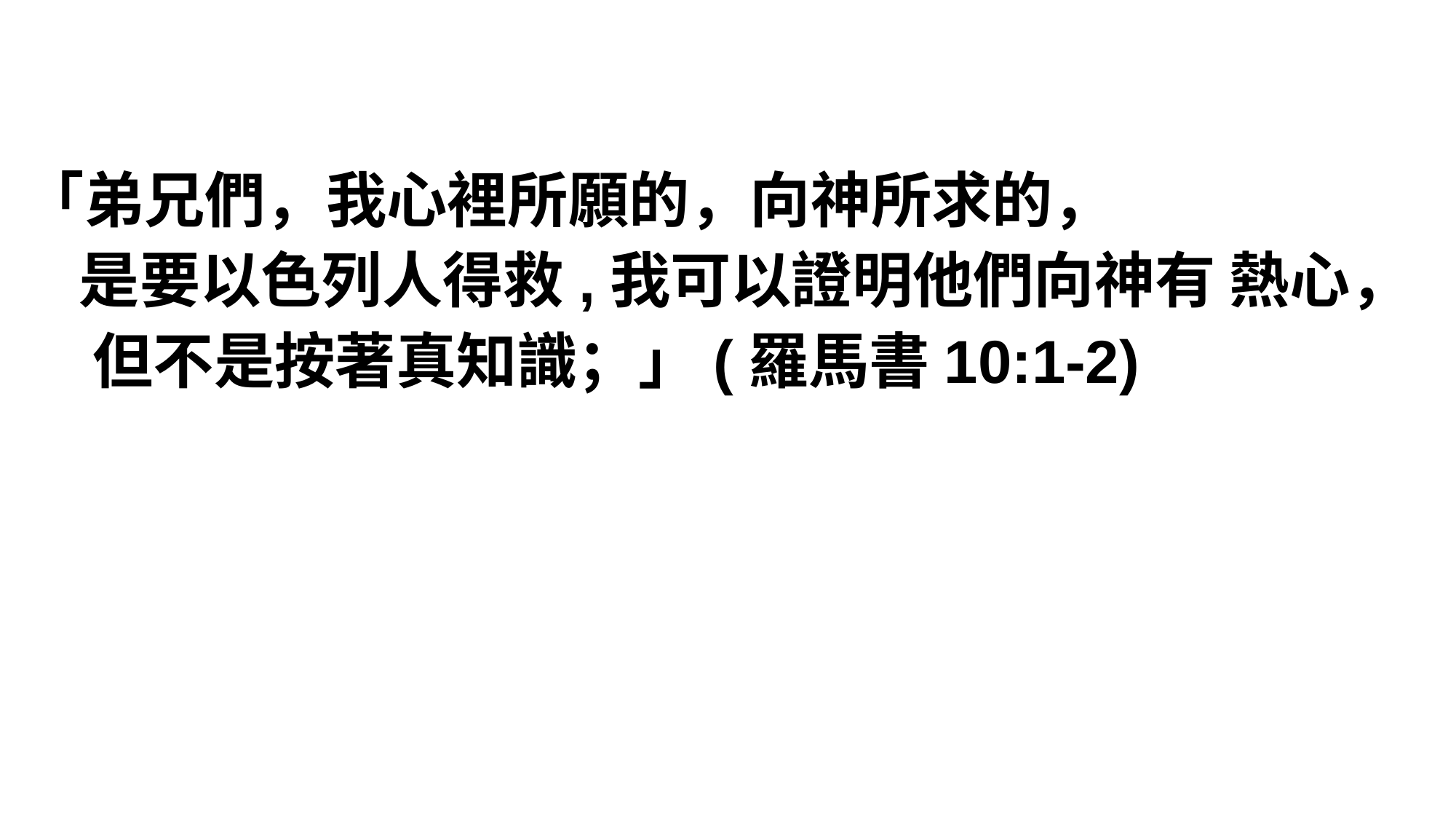

「弟兄們，我心裡所願的，向神所求的，
   是要以色列人得救,我可以證明他們向神有 熱心，
    但不是按著真知識；」(羅馬書10:1-2)